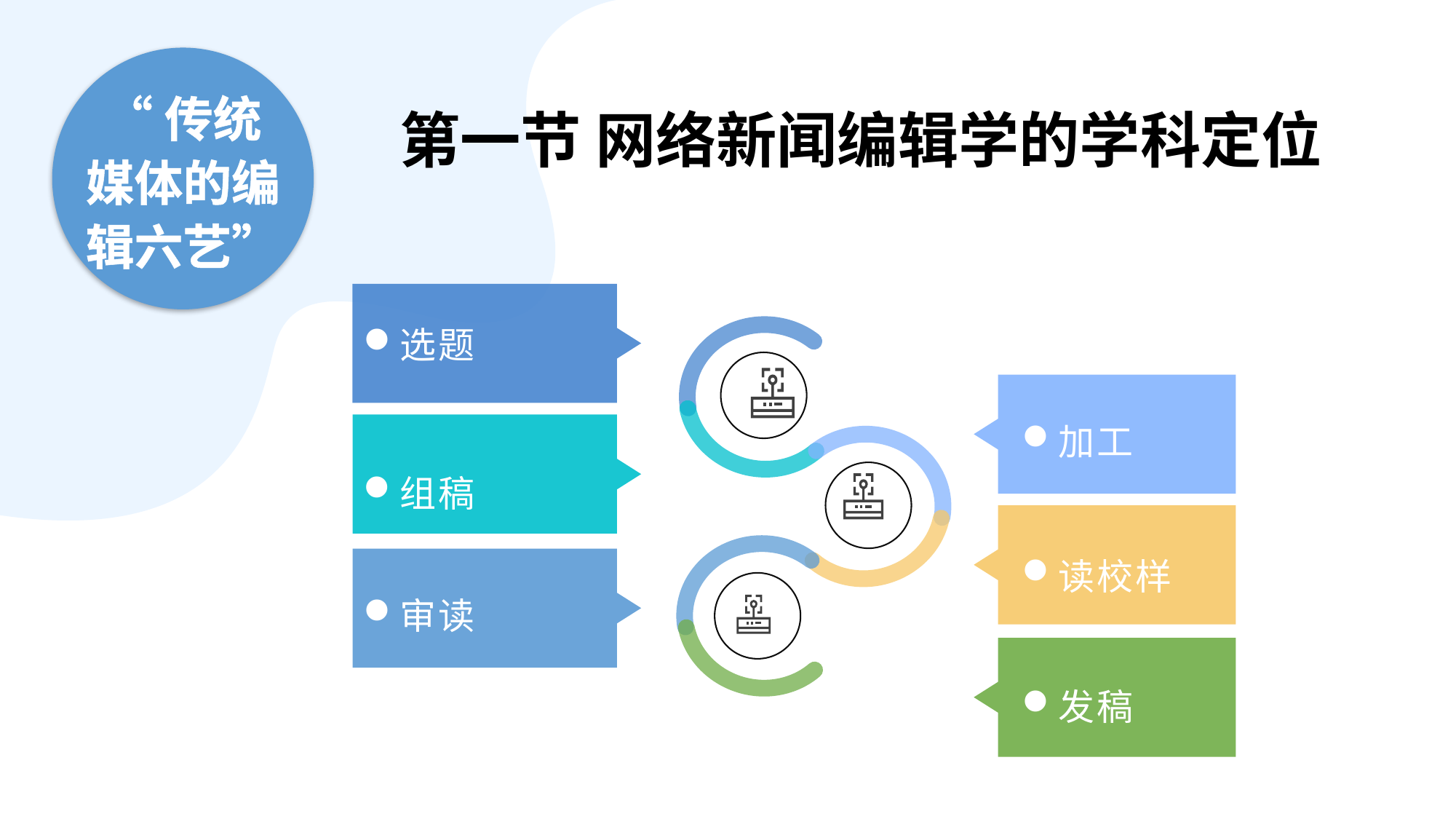

“传统媒体的编辑六艺”
第一节 网络新闻编辑学的学科定位

选题

加工

组稿

读校样

审读

发稿